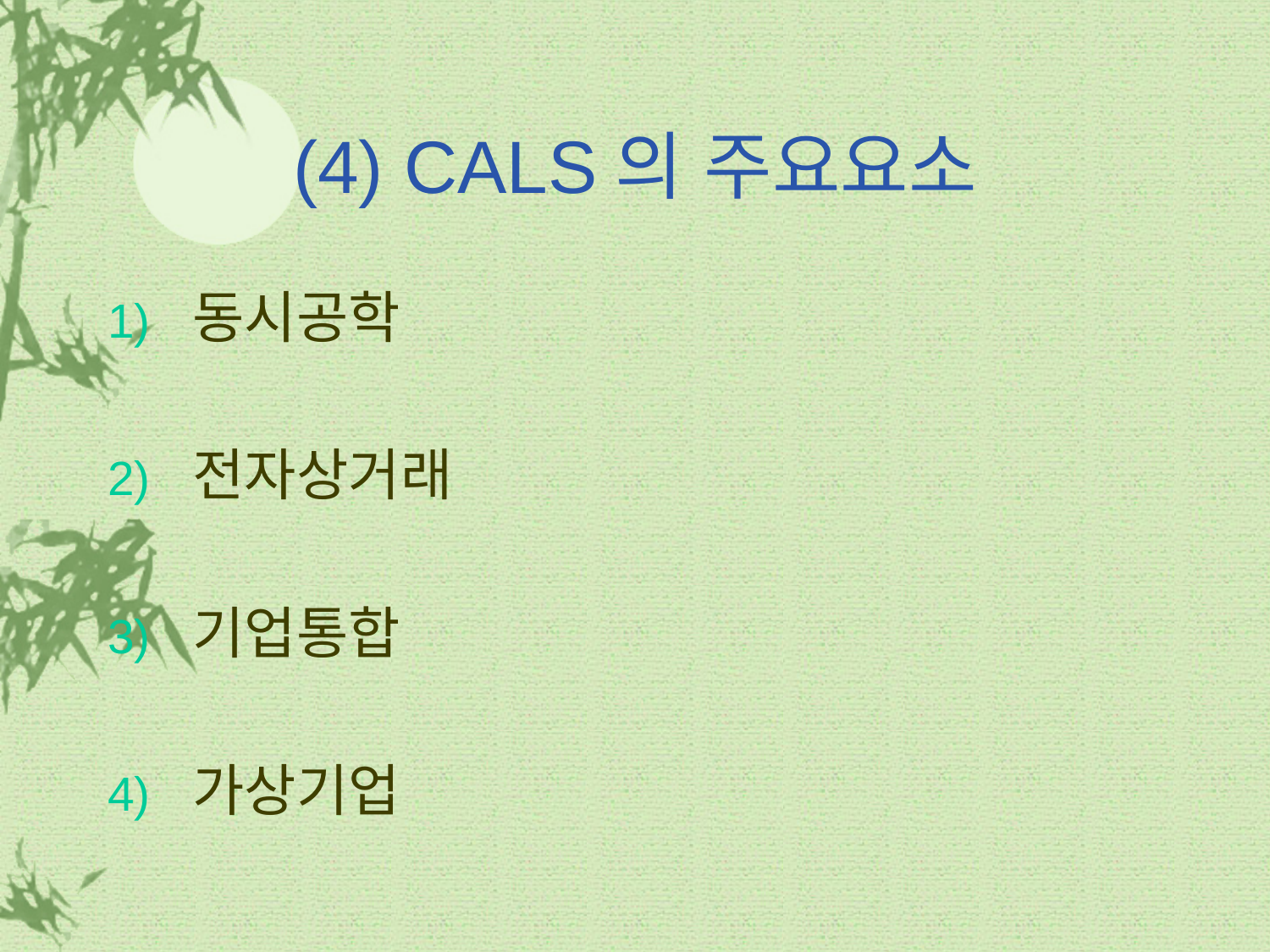

# (4) CALS의 주요요소
동시공학

전자상거래

기업통합

가상기업